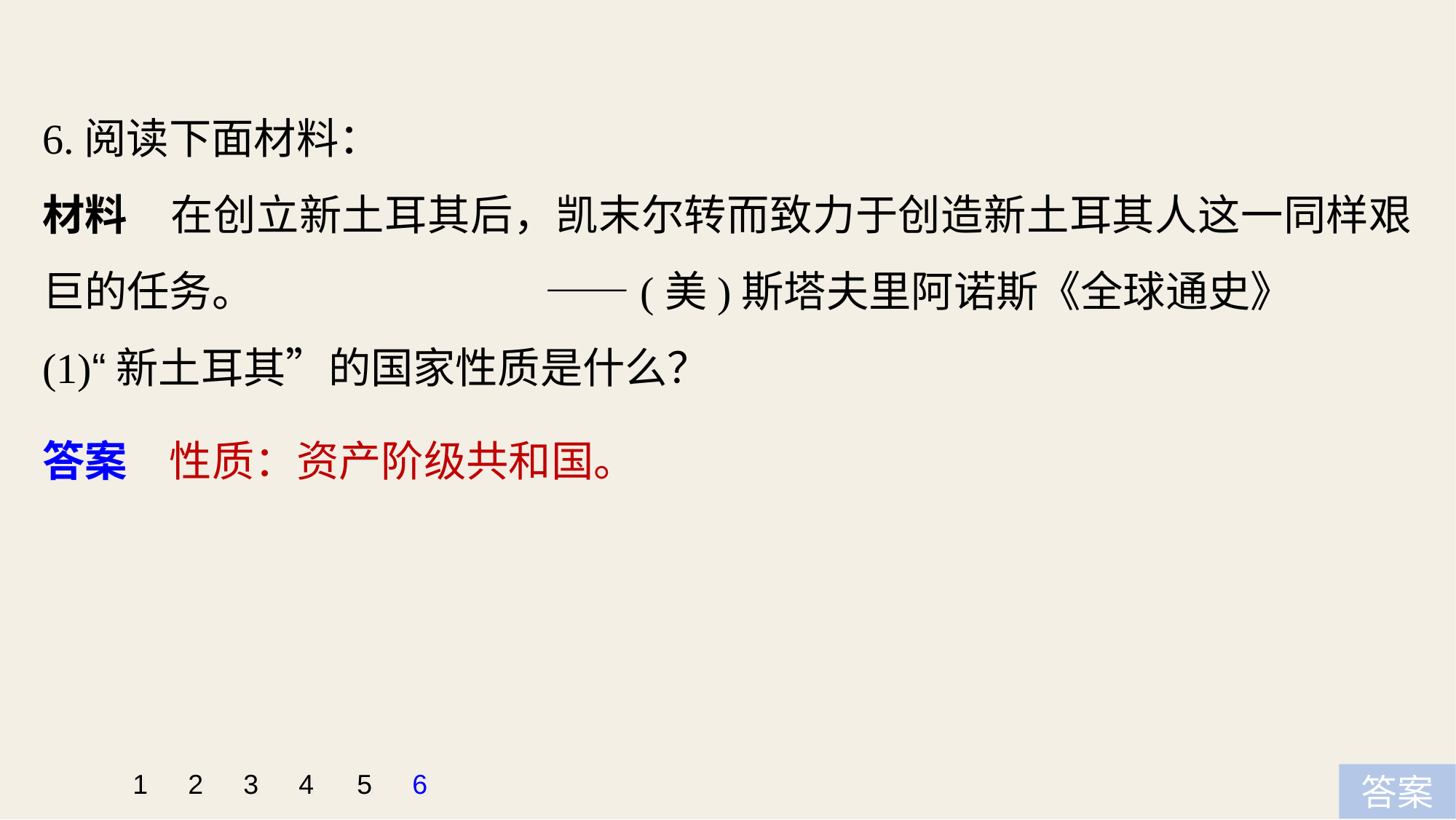

6.阅读下面材料：
材料　在创立新土耳其后，凯末尔转而致力于创造新土耳其人这一同样艰巨的任务。			       ——(美)斯塔夫里阿诺斯《全球通史》
(1)“新土耳其”的国家性质是什么？
答案　性质：资产阶级共和国。
1
2
3
4
5
6
答案